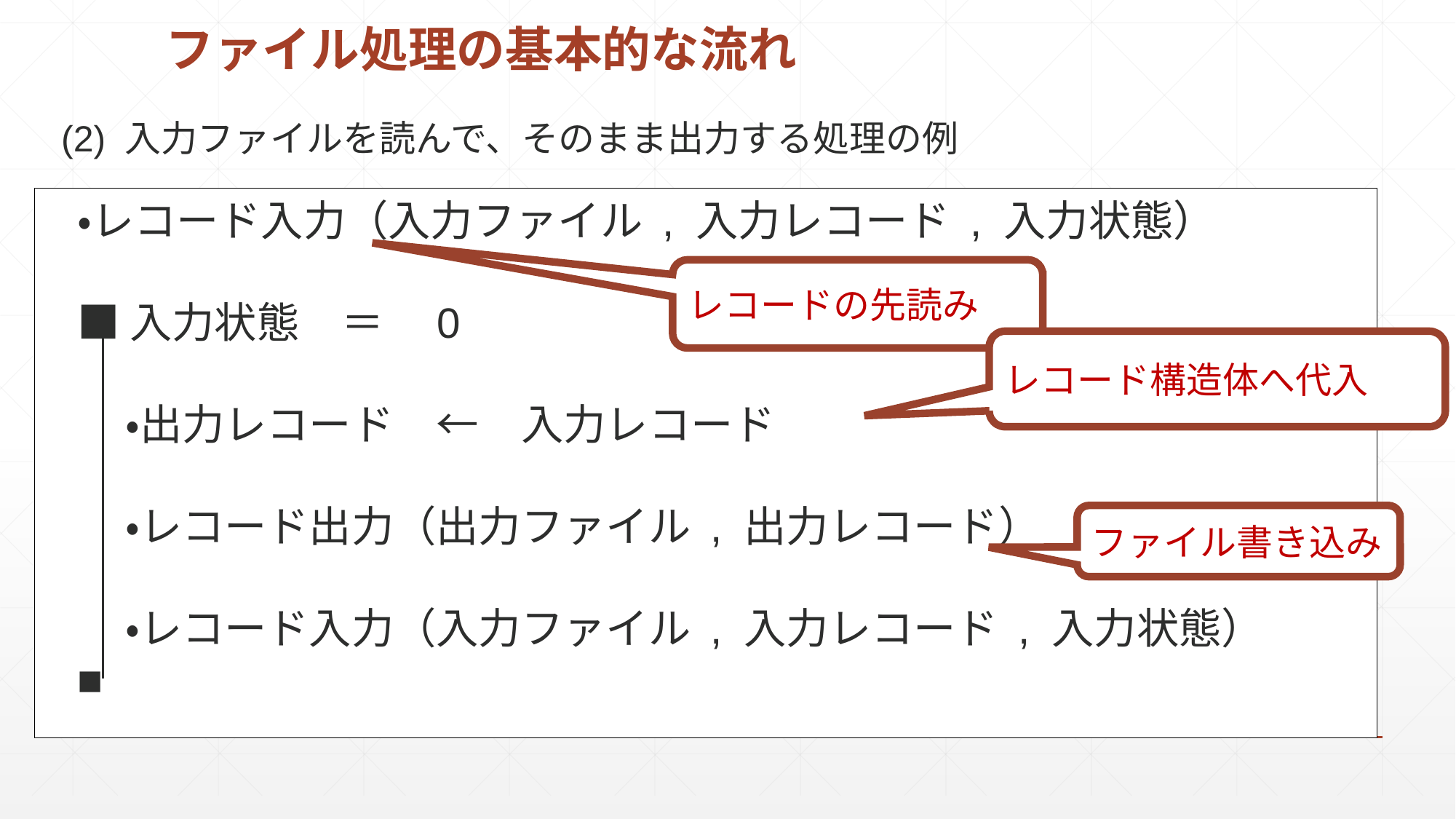

# ファイル処理の基本的な流れ
(2) 入力ファイルを読んで、そのまま出力する処理の例

・レコード入力（入力ファイル , 入力レコード , 入力状態）

■入力状態　＝　0

    ・出力レコード　←　入力レコード

    ・レコード出力（出力ファイル , 出力レコード）

    ・レコード入力（入力ファイル , 入力レコード , 入力状態）
■
レコードの先読み
レコード構造体へ代入
ファイル書き込み